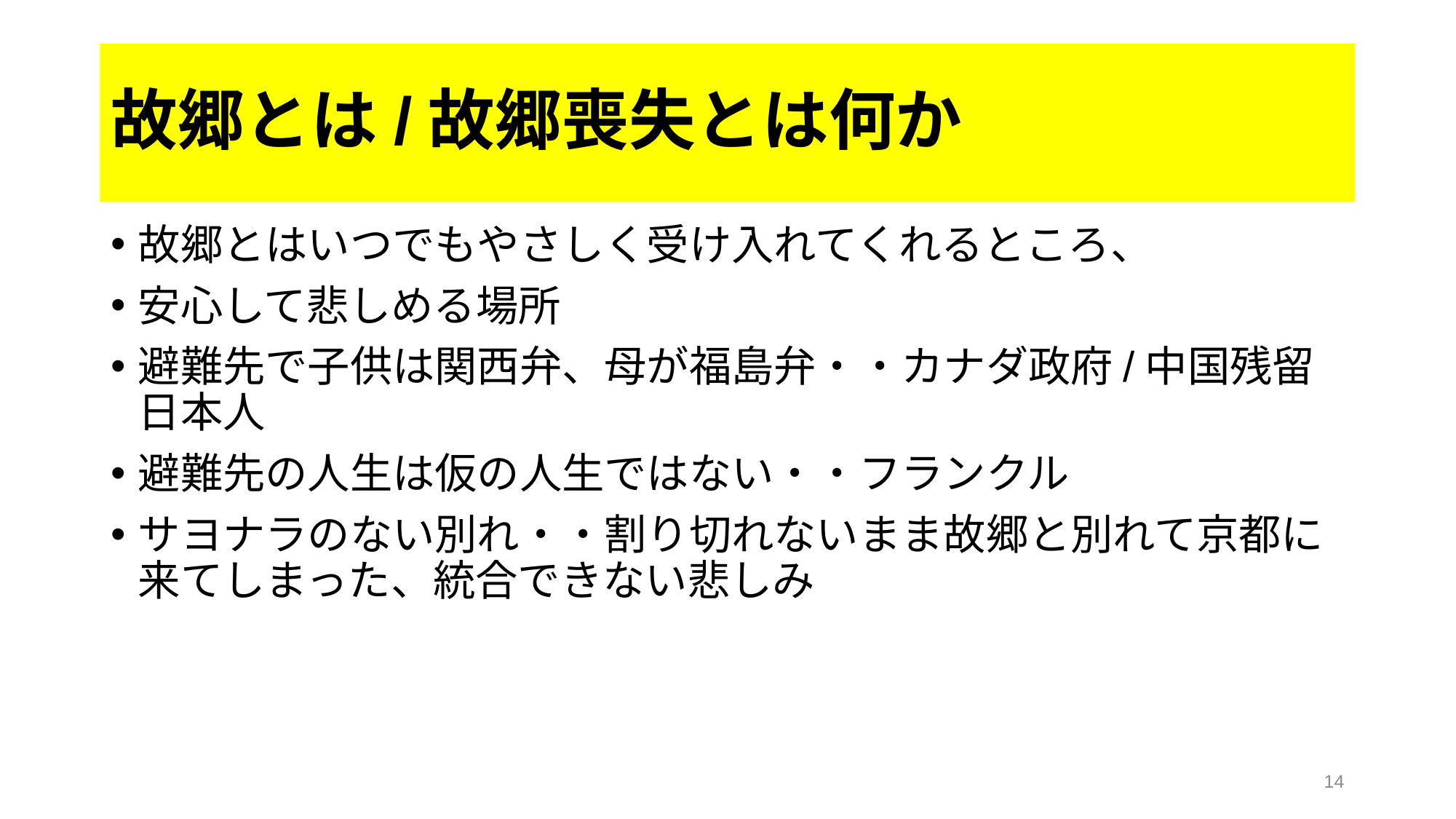

# 故郷とは/故郷喪失とは何か
故郷とはいつでもやさしく受け入れてくれるところ、
安心して悲しめる場所
避難先で子供は関西弁、母が福島弁・・カナダ政府/中国残留日本人
避難先の人生は仮の人生ではない・・フランクル
サヨナラのない別れ・・割り切れないまま故郷と別れて京都に来てしまった、統合できない悲しみ
14